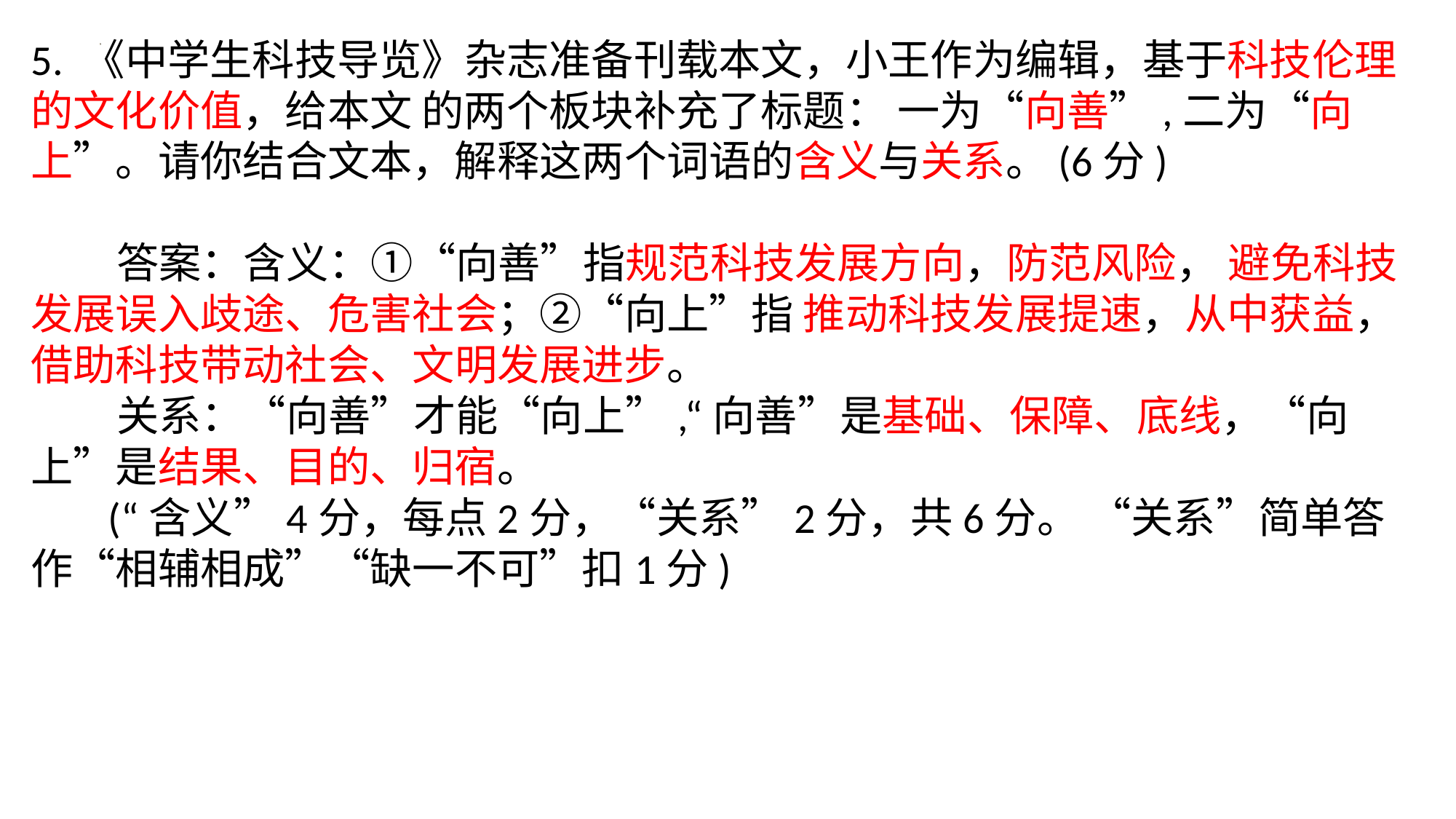

5. 《中学生科技导览》杂志准备刊载本文，小王作为编辑，基于科技伦理的文化价值，给本文 的两个板块补充了标题： 一为“向善”,二为“向上”。请你结合文本，解释这两个词语的含义与关系。(6分)

        答案：含义：①“向善”指规范科技发展方向，防范风险， 避免科技发展误入歧途、危害社会；②“向上”指 推动科技发展提速，从中获益，借助科技带动社会、文明发展进步。
        关系：“向善”才能“向上”,“向善”是基础、保障、底线，“向上”是结果、目的、归宿。
        (“含义”4分，每点2分，“关系”2分，共6分。 “关系”简单答作“相辅相成”“缺一不可”扣1分)